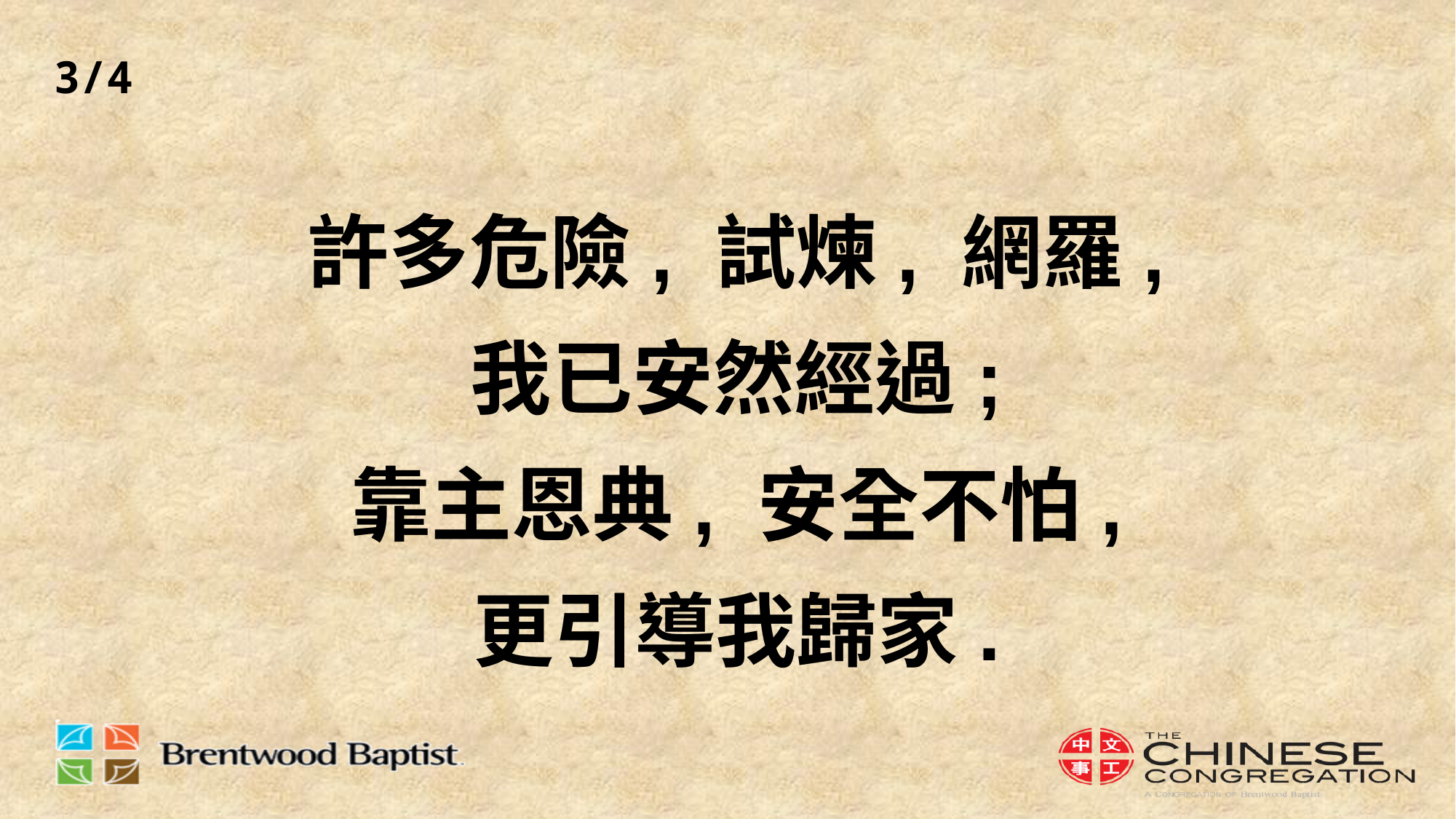

3/4
# 許多危險, 試煉, 網羅, 我已安然經過; 靠主恩典, 安全不怕, 更引導我歸家.